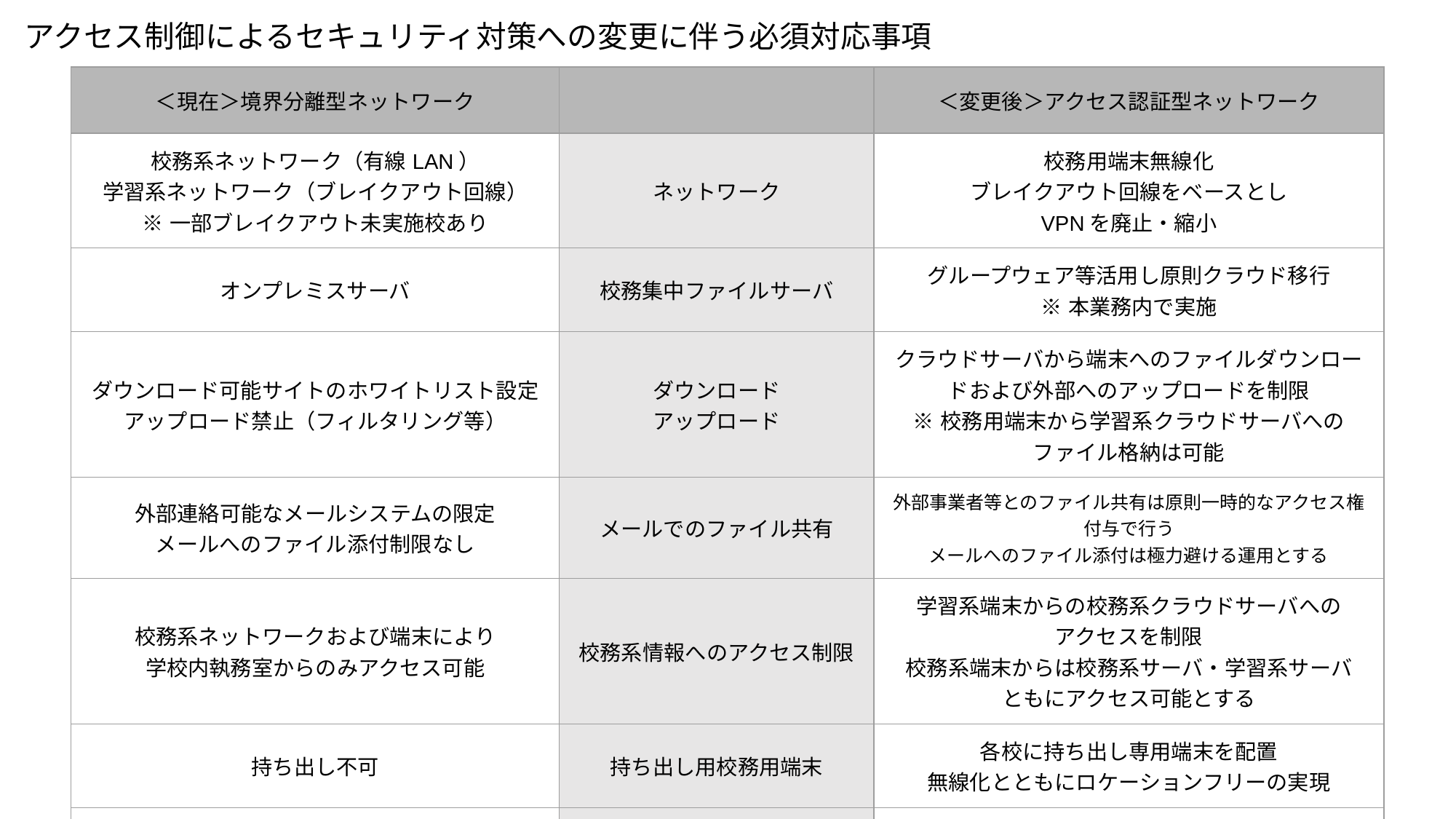

# アクセス制御によるセキュリティ対策への変更に伴う必須対応事項
| ＜現在＞境界分離型ネットワーク |  | ＜変更後＞アクセス認証型ネットワーク |
| --- | --- | --- |
| 校務系ネットワーク（有線LAN） 学習系ネットワーク（ブレイクアウト回線） ※一部ブレイクアウト未実施校あり | ネットワーク | 校務用端末無線化 ブレイクアウト回線をベースとし VPNを廃止・縮小 |
| オンプレミスサーバ | 校務集中ファイルサーバ | グループウェア等活用し原則クラウド移行 ※本業務内で実施 |
| ダウンロード可能サイトのホワイトリスト設定 アップロード禁止（フィルタリング等） | ダウンロード アップロード | クラウドサーバから端末へのファイルダウンロードおよび外部へのアップロードを制限 ※校務用端末から学習系クラウドサーバへの ファイル格納は可能 |
| 外部連絡可能なメールシステムの限定 メールへのファイル添付制限なし | メールでのファイル共有 | 外部事業者等とのファイル共有は原則一時的なアクセス権付与で行う メールへのファイル添付は極力避ける運用とする |
| 校務系ネットワークおよび端末により 学校内執務室からのみアクセス可能 | 校務系情報へのアクセス制限 | 学習系端末からの校務系クラウドサーバへの アクセスを制限 校務系端末からは校務系サーバ・学習系サーバ ともにアクセス可能とする |
| 持ち出し不可 | 持ち出し用校務用端末 | 各校に持ち出し専用端末を配置 無線化とともにロケーションフリーの実現 |
| 順次クラウド移行実施中だが 複数システムでオンプレミスサーバ稼働中 | 既存センターサーバ | 順次クラウドリフト ※クラウドリフト自体は本業務対象外 |